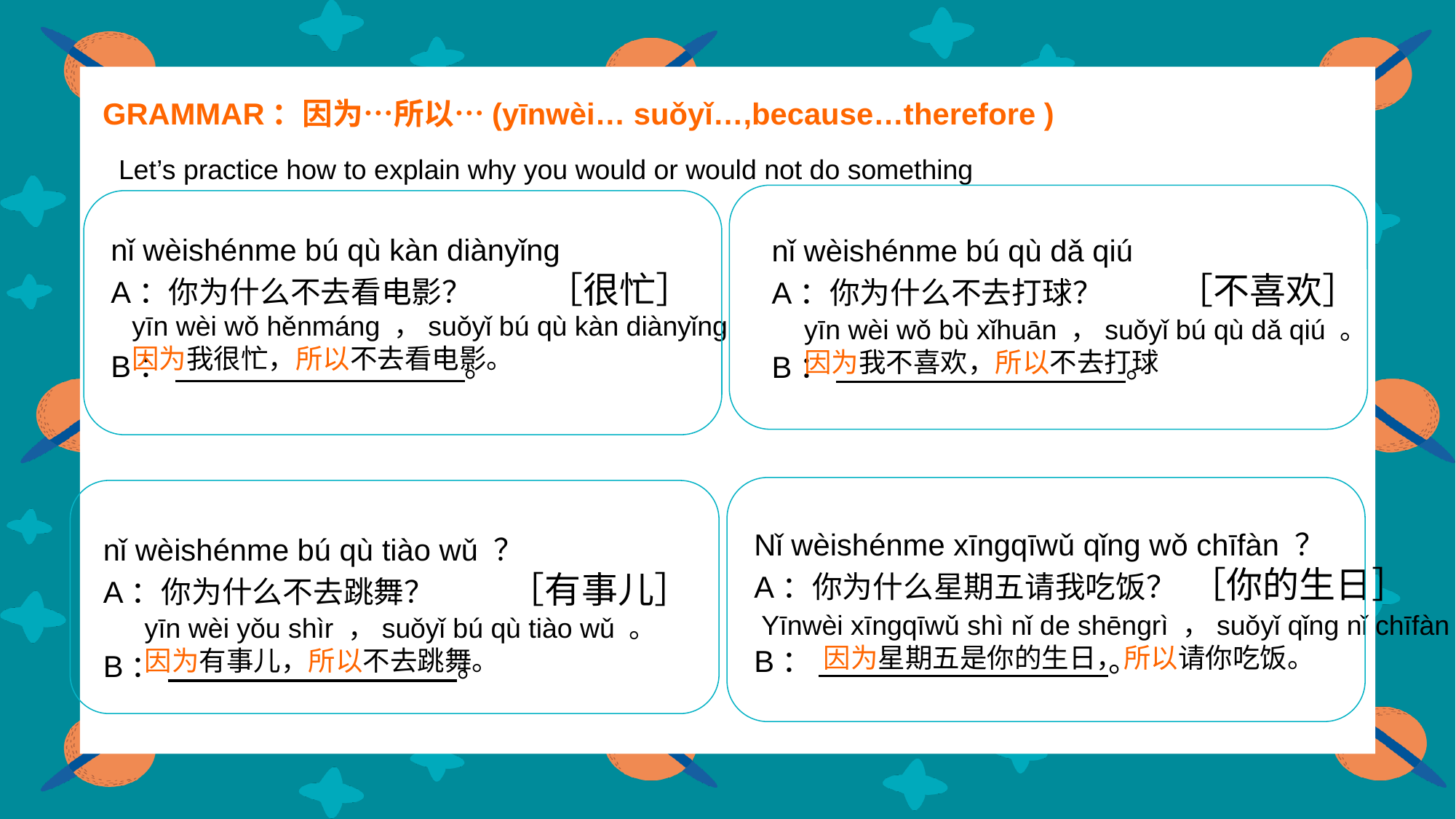

GRAMMAR：因为…所以…(yīnwèi… suǒyǐ…,because…therefore )
Let’s practice how to explain why you would or would not do something

nǐ wèishénme bú qù kàn diànyǐng
A：你为什么不去看电影？           ［很忙］

B：                                            。
nǐ wèishénme bú qù dǎ qiú
A：你为什么不去打球？           ［不喜欢］

B：                                            。
yīn wèi wǒ hěnmáng ，suǒyǐ bú qù kàn diànyǐng
因为我很忙，所以不去看电影。
yīn wèi wǒ bù xǐhuān ，suǒyǐ bú qù dǎ qiú 。
因为我不喜欢，所以不去打球

Nǐ wèishénme xīngqīwǔ qǐng wǒ chīfàn ？
A：你为什么星期五请我吃饭？  ［你的生日］

B：                                            。
nǐ wèishénme bú qù tiào wǔ ？
A：你为什么不去跳舞？           ［有事儿］

B：                                            。
Yīnwèi xīngqīwǔ shì nǐ de shēngrì ，suǒyǐ qǐng nǐ chīfàn 。
         因为星期五是你的生日，所以请你吃饭。
yīn wèi yǒu shìr ，suǒyǐ bú qù tiào wǔ 。
因为有事儿，所以不去跳舞。